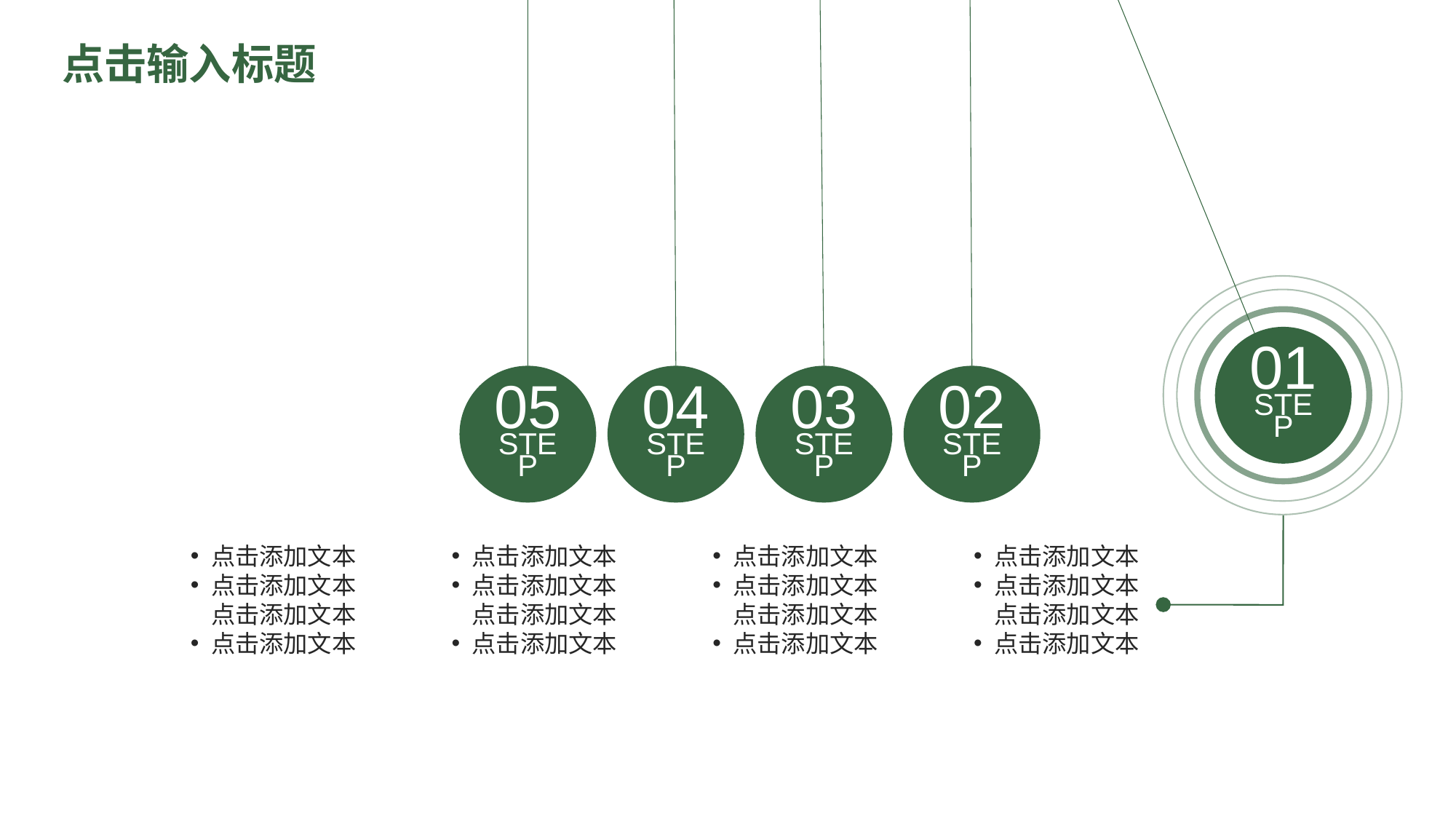

05
STEP
04
STEP
03
STEP
02
STEP

01
STEP
点击输入标题

点击添加文本
点击添加文本点击添加文本
点击添加文本

点击添加文本
点击添加文本点击添加文本
点击添加文本

点击添加文本
点击添加文本点击添加文本
点击添加文本

点击添加文本
点击添加文本点击添加文本
点击添加文本